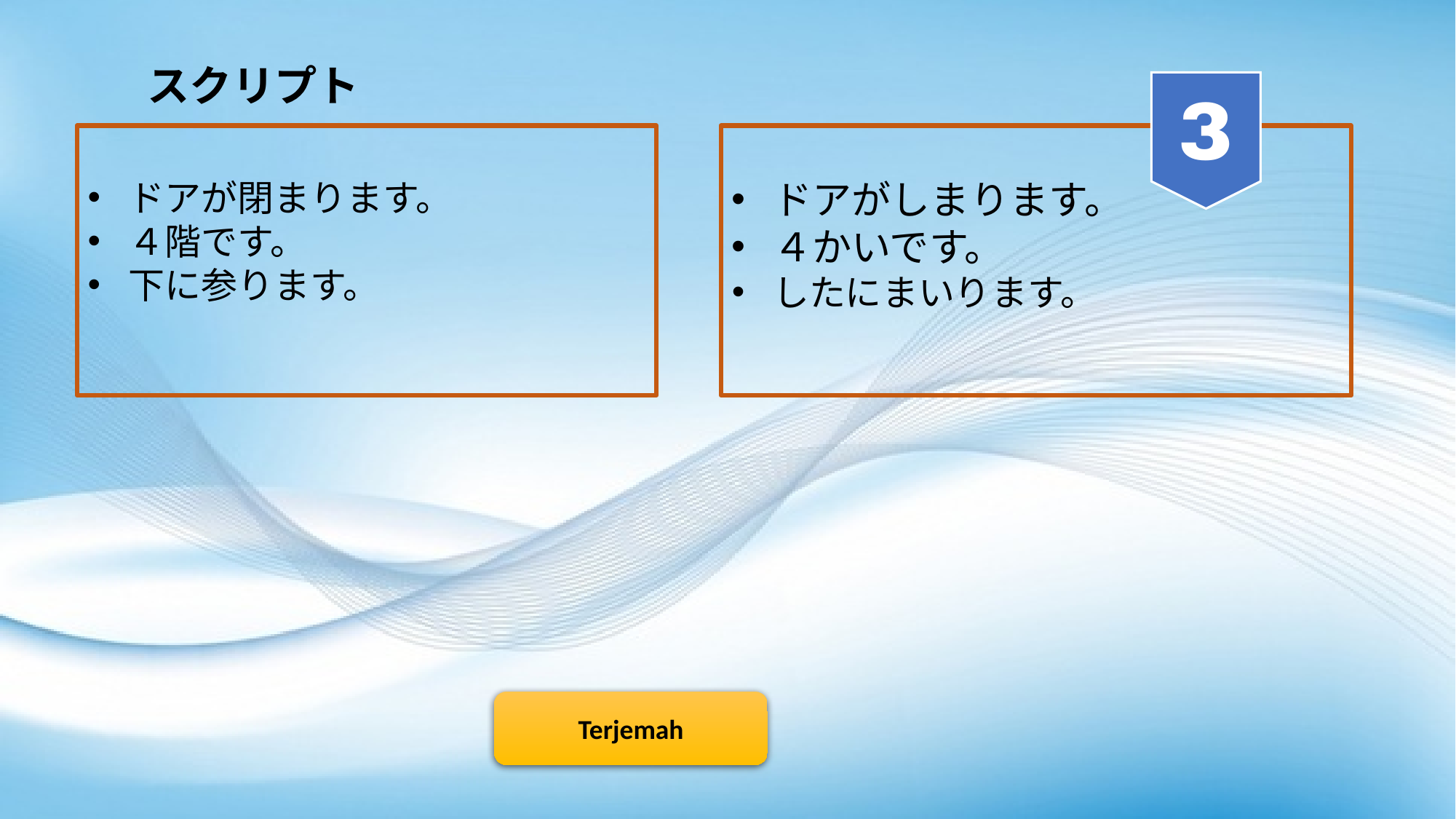

スクリプト
3

ドアがしまります。
４かいです。
したにまいります。

ドアが閉まります。
４階です。
下に参ります。
Terjemah